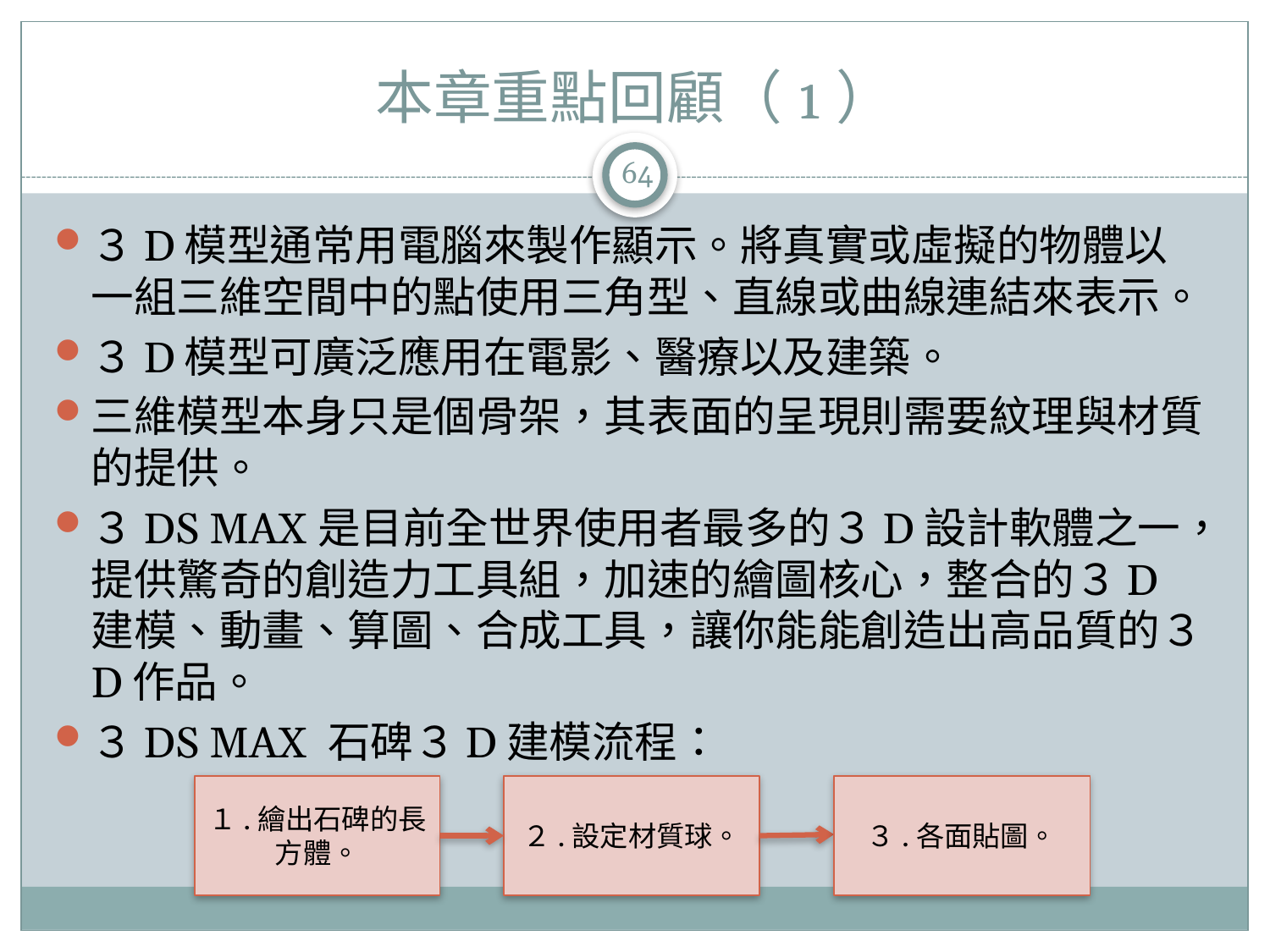

# 本章重點回顧（1）
64
３D模型通常用電腦來製作顯示。將真實或虛擬的物體以一組三維空間中的點使用三角型、直線或曲線連結來表示。
３D模型可廣泛應用在電影、醫療以及建築。
三維模型本身只是個骨架，其表面的呈現則需要紋理與材質的提供。
３DS MAX是目前全世界使用者最多的３D設計軟體之一，提供驚奇的創造力工具組，加速的繪圖核心，整合的３D建模、動畫、算圖、合成工具，讓你能能創造出高品質的３D作品。
３DS MAX 石碑３D建模流程：

１.繪出石碑的長方體。
２.設定材質球。
３.各面貼圖。